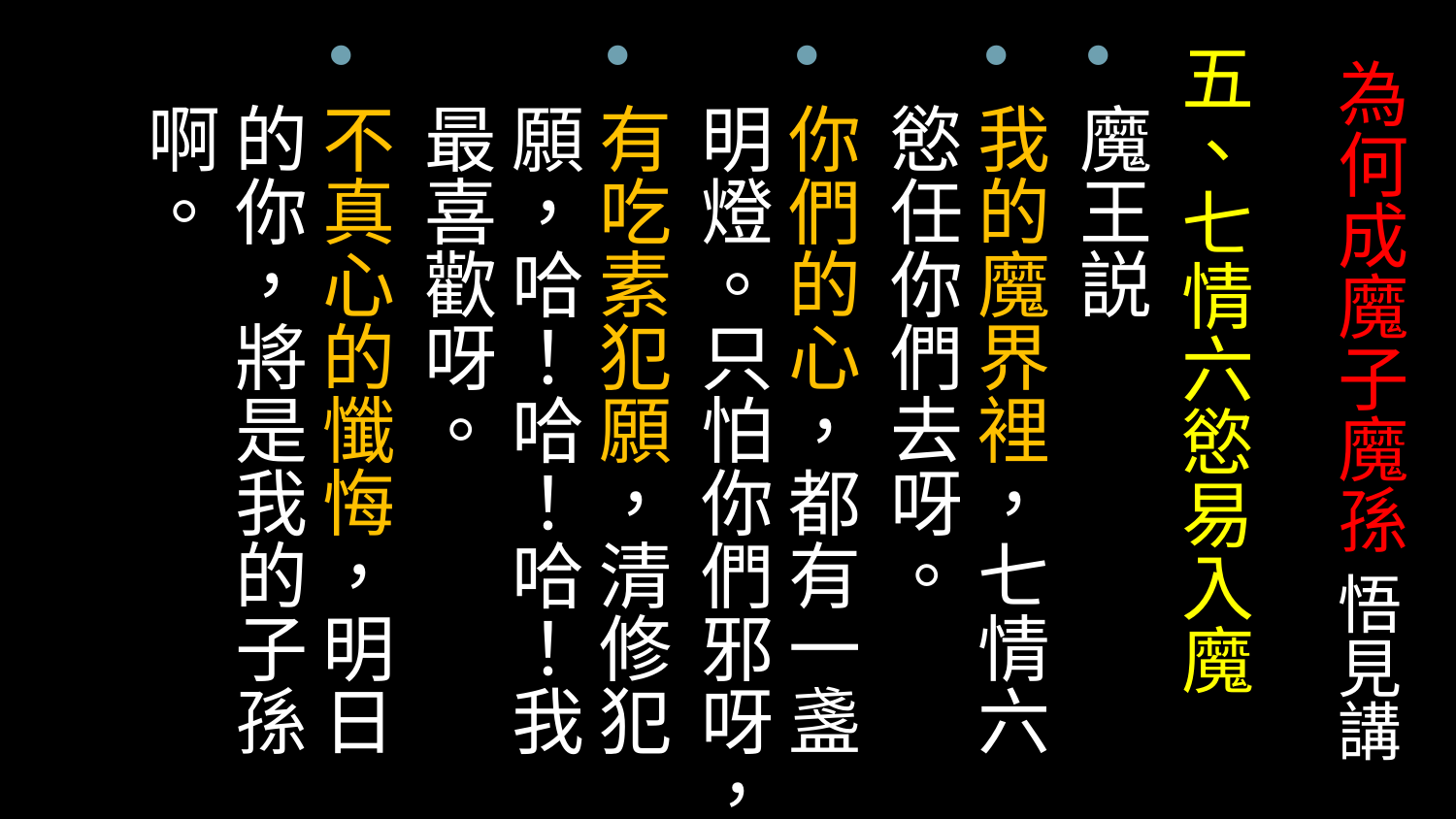

五、七情六慾易入魔
魔王説
我的魔界裡，七情六慾任你們去呀。
你們的心，都有一盞明燈。只怕你們邪呀，
有吃素犯願，清修犯願，哈！哈！哈！我最喜歡呀。
不真心的懺悔，明日的你，將是我的子孫啊。

# 為何成魔子魔孫 悟見講